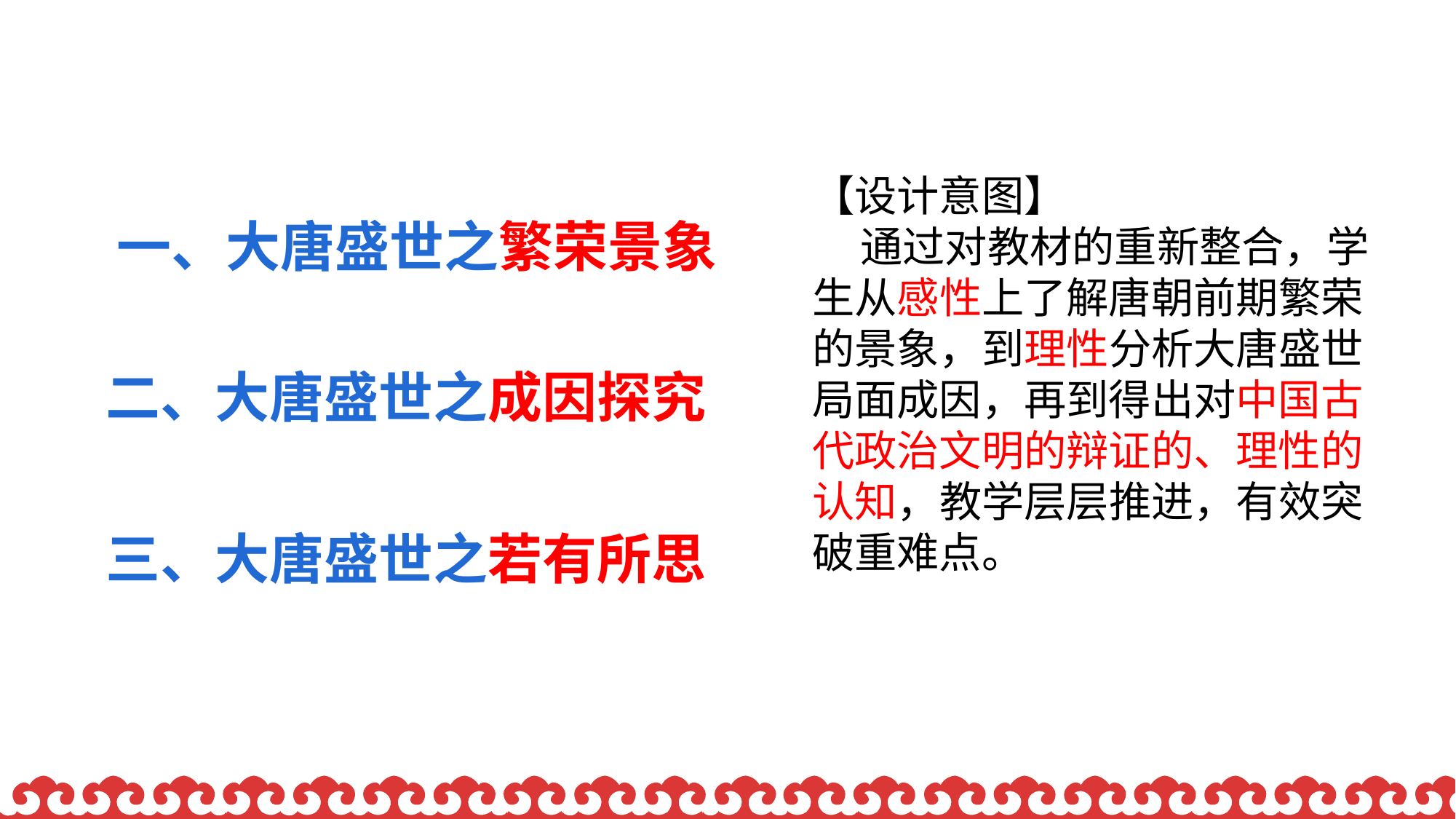

【设计意图】
    通过对教材的重新整合，学生从感性上了解唐朝前期繁荣的景象，到理性分析大唐盛世局面成因，再到得出对中国古代政治文明的辩证的、理性的认知，教学层层推进，有效突破重难点。
一、大唐盛世之繁荣景象
二、大唐盛世之成因探究
三、大唐盛世之若有所思